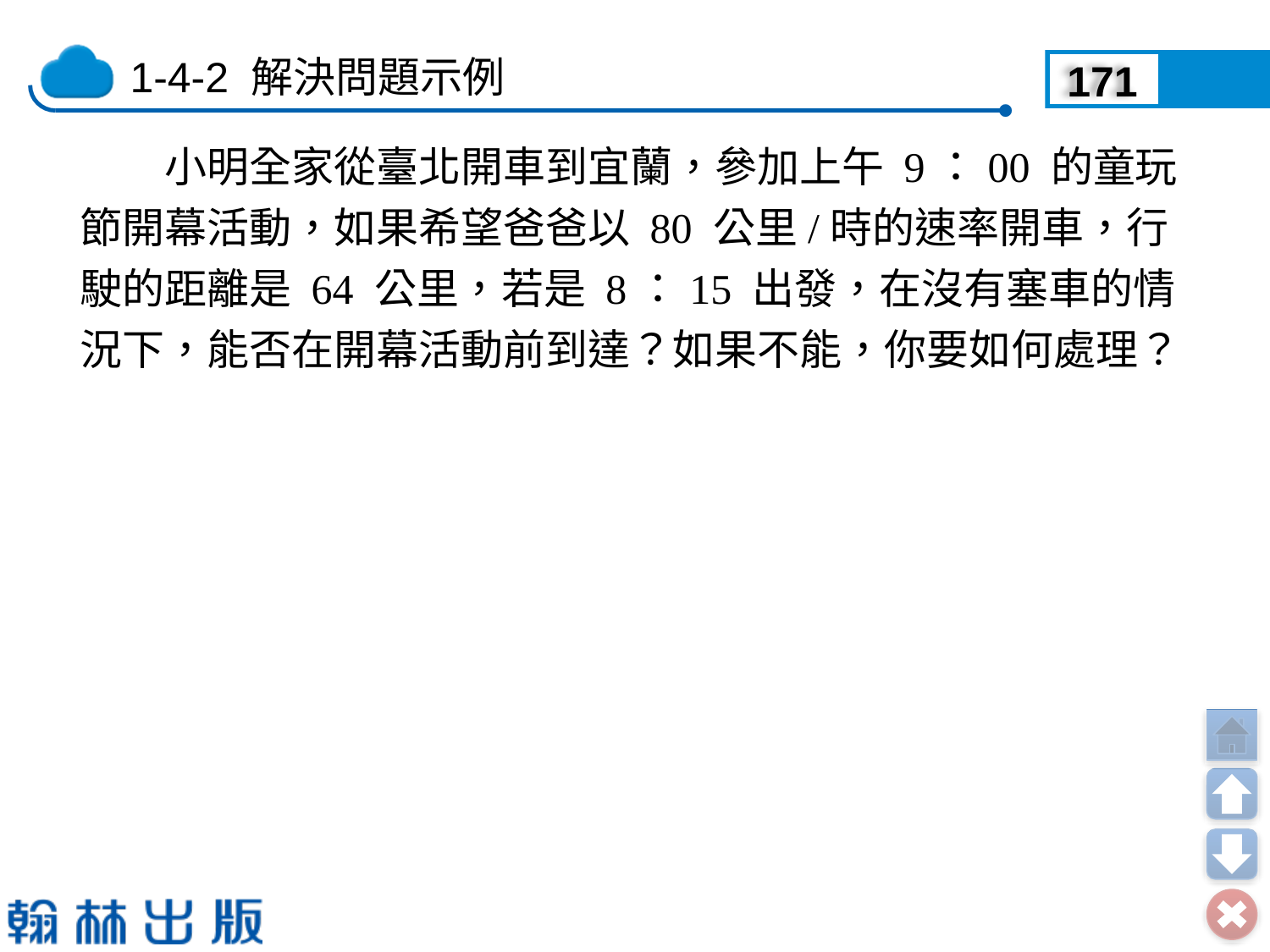

171
　　小明全家從臺北開車到宜蘭，參加上午 9：00 的童玩節開幕活動，如果希望爸爸以 80 公里/時的速率開車，行駛的距離是 64 公里，若是 8：15 出發，在沒有塞車的情況下，能否在開幕活動前到達？如果不能，你要如何處理？